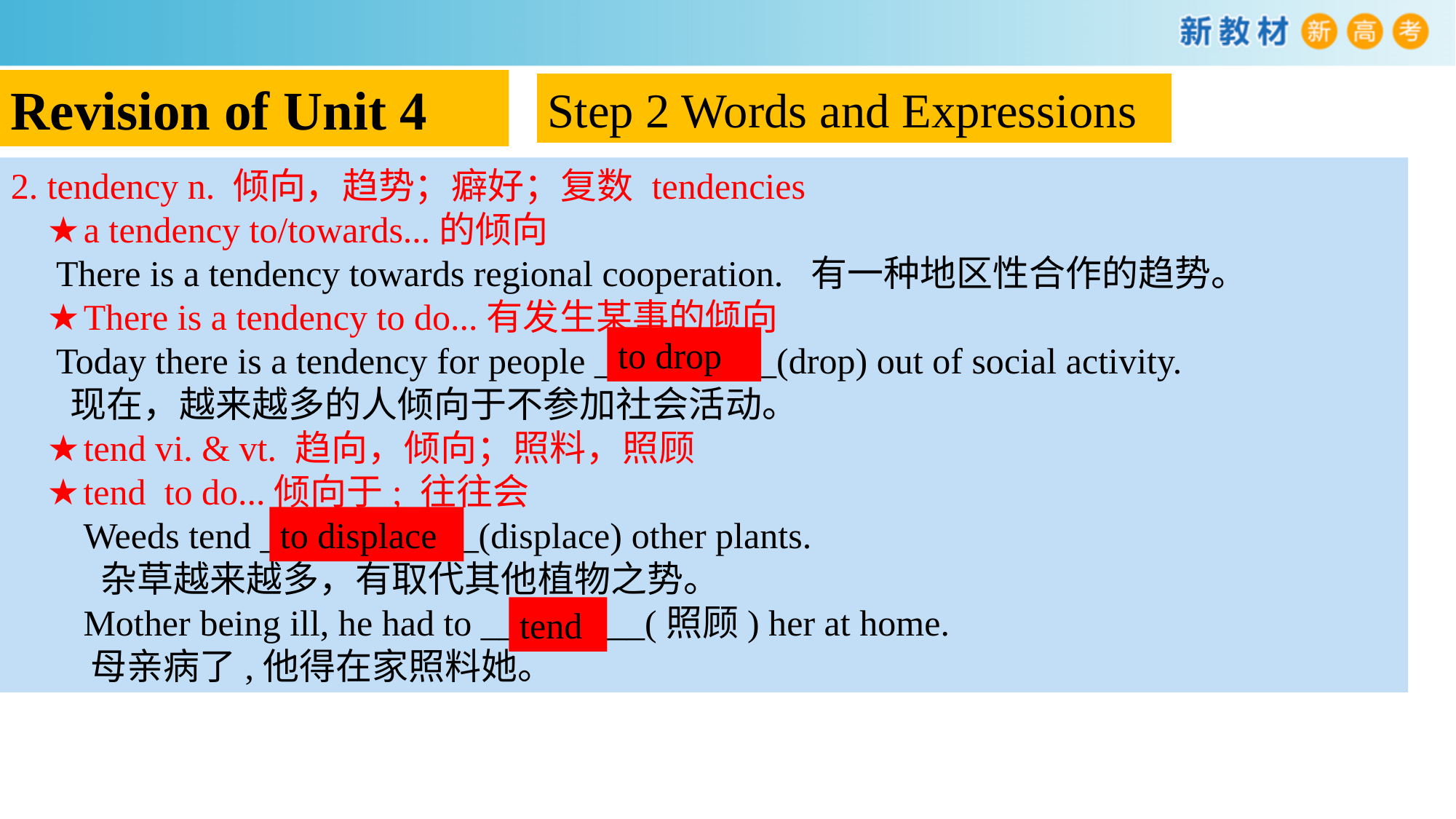

Revision of Unit 4
Step 2 Words and Expressions
2. tendency n. 倾向，趋势；癖好；复数 tendencies
    ★a tendency to/towards...的倾向
     There is a tendency towards regional cooperation.  有一种地区性合作的趋势。
    ★There is a tendency to do...有发生某事的倾向
     Today there is a tendency for people __________(drop) out of social activity.
     现在，越来越多的人倾向于不参加社会活动。
    ★tend vi. & vt. 趋向，倾向；照料，照顾
    ★tend  to do...倾向于; 往往会
        Weeds tend ____________(displace) other plants.
        杂草越来越多，有取代其他植物之势。
        Mother being ill, he had to _________(照顾) her at home.
       母亲病了,他得在家照料她。
to drop
to displace
tend